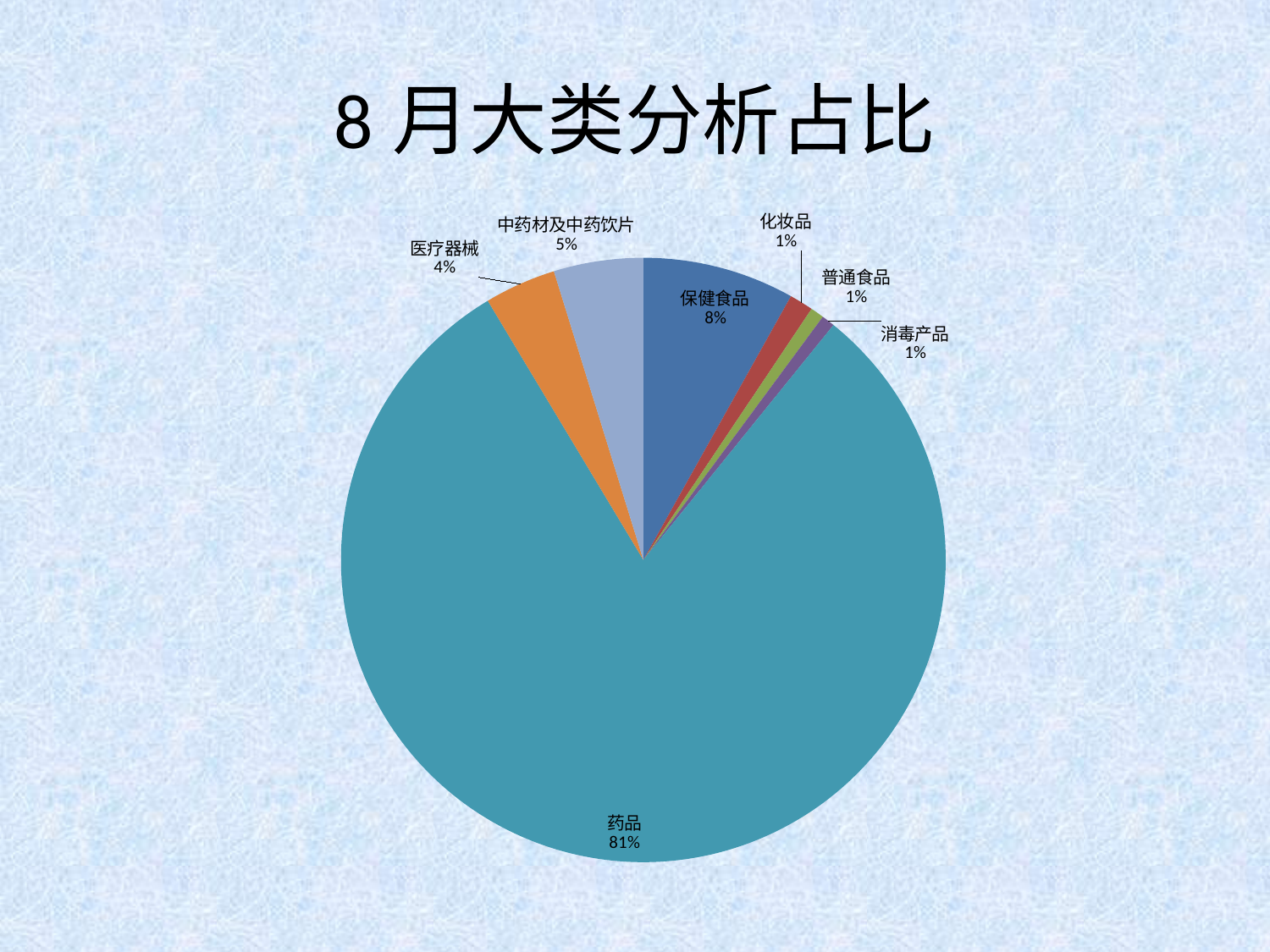

# 8月大类分析占比

### Chart

| Category | 汇总 |
|---|---|
| 保健食品 | 6324.1500000000015 |
| 化妆品 | 994.5 |
| 普通食品 | 563.8299999999999 |
| 消毒产品 | 550.63 |
| 药品 | 62760.340000000004 |
| 医疗器械 | 2974.5099999999998 |
| 中药材及中药饮片 | 3723.6599999999985 |